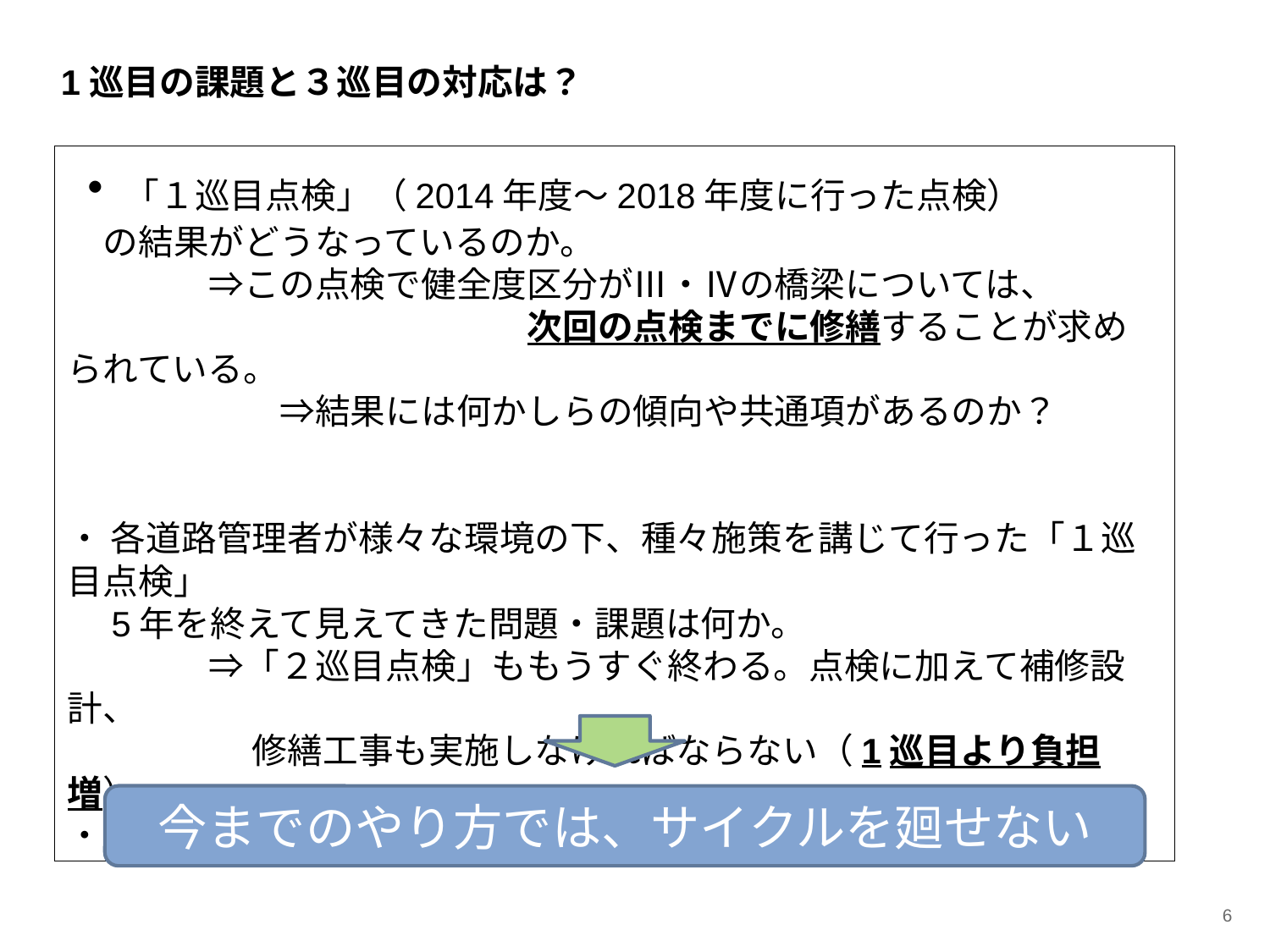

1巡目の課題と３巡目の対応は？
・「１巡目点検」（2014年度～2018年度に行った点検）
　の結果がどうなっているのか。
　　　　⇒この点検で健全度区分がⅢ・Ⅳの橋梁については、
　　　　　　　　　　　　　次回の点検までに修繕することが求められている。
　　　　　　⇒結果には何かしらの傾向や共通項があるのか？

・ 各道路管理者が様々な環境の下、種々施策を講じて行った「１巡目点検」
　5年を終えて見えてきた問題・課題は何か。
　　　　⇒「２巡目点検」ももうすぐ終わる。点検に加えて補修設計、
　　　 　　修繕工事も実施しなければならない（1巡目より負担増）。
・３巡目への工夫と、対応は？

今までのやり方では、サイクルを廻せない
6